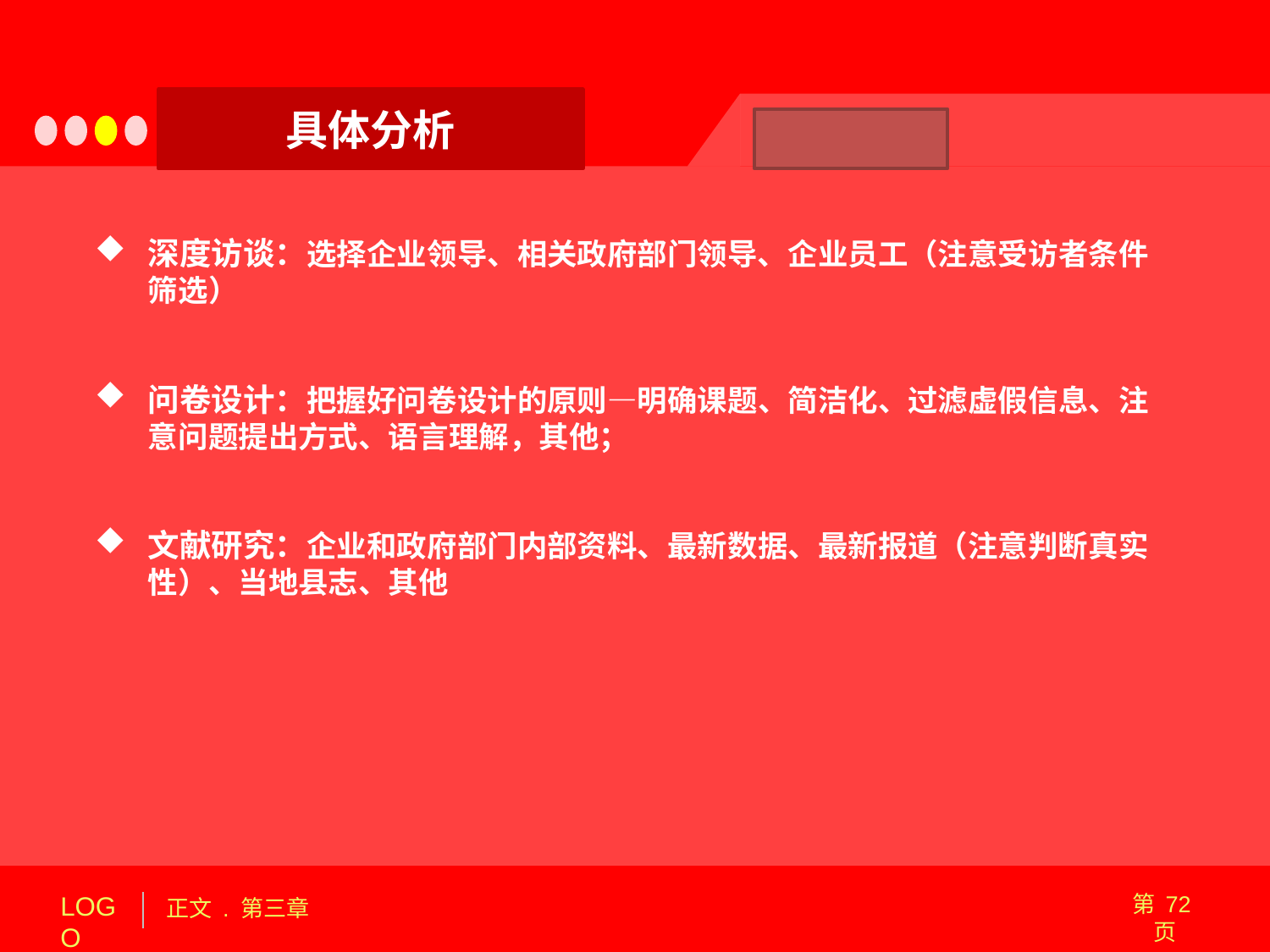

具体分析

深度访谈：选择企业领导、相关政府部门领导、企业员工（注意受访者条件筛选）

问卷设计：把握好问卷设计的原则—明确课题、简洁化、过滤虚假信息、注意问题提出方式、语言理解，其他；

文献研究：企业和政府部门内部资料、最新数据、最新报道（注意判断真实性）、当地县志、其他